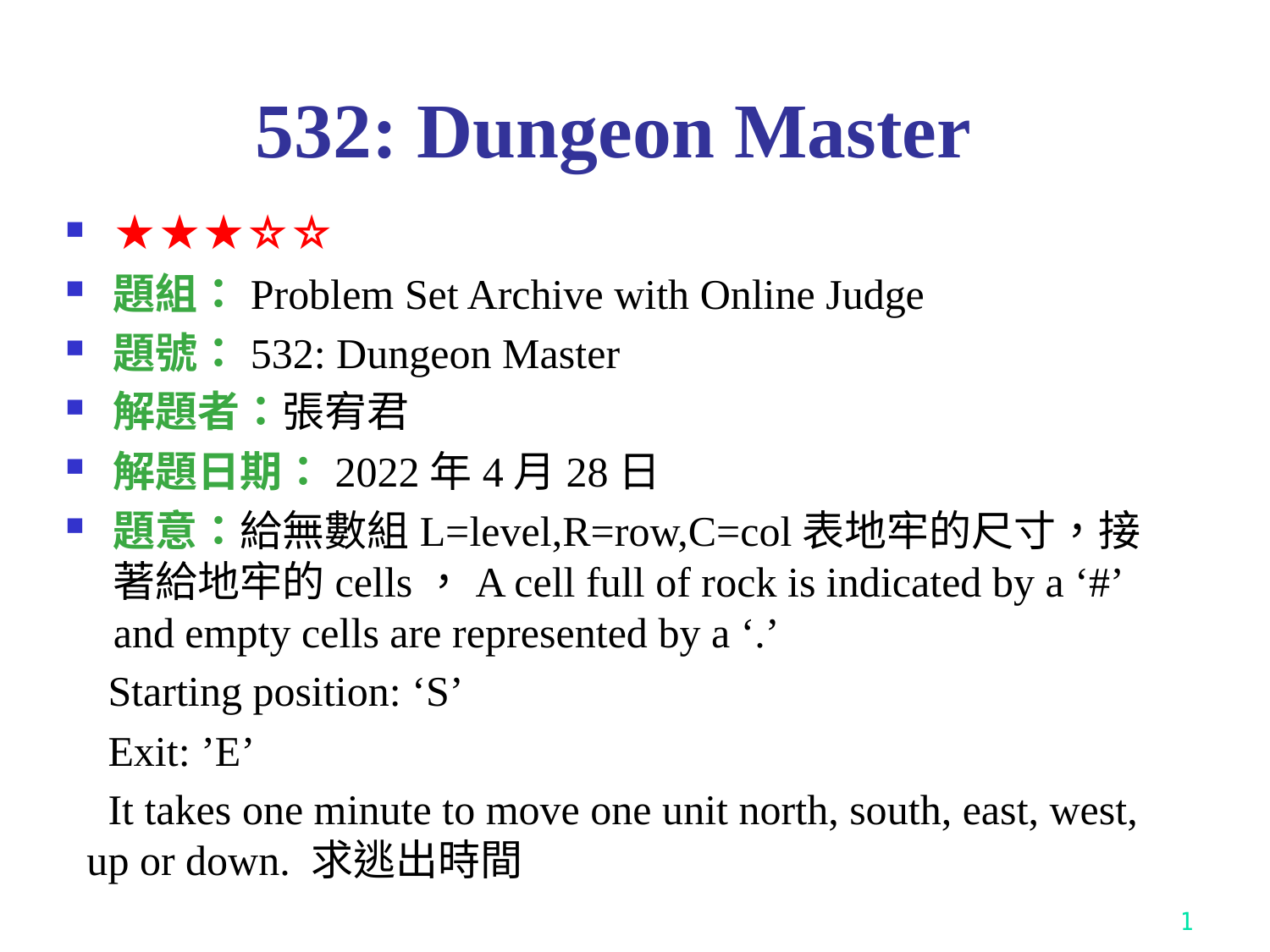

# 532: Dungeon Master
★★★☆☆
題組：Problem Set Archive with Online Judge
題號：532: Dungeon Master
解題者：張宥君
解題日期：2022年4月28日
題意：給無數組L=level,R=row,C=col表地牢的尺寸，接著給地牢的cells，A cell full of rock is indicated by a ‘#’ and empty cells are represented by a ‘.’
    Starting position: ‘S’
    Exit: ’E’
    It takes one minute to move one unit north, south, east, west,     up or down. 求逃出時間

1